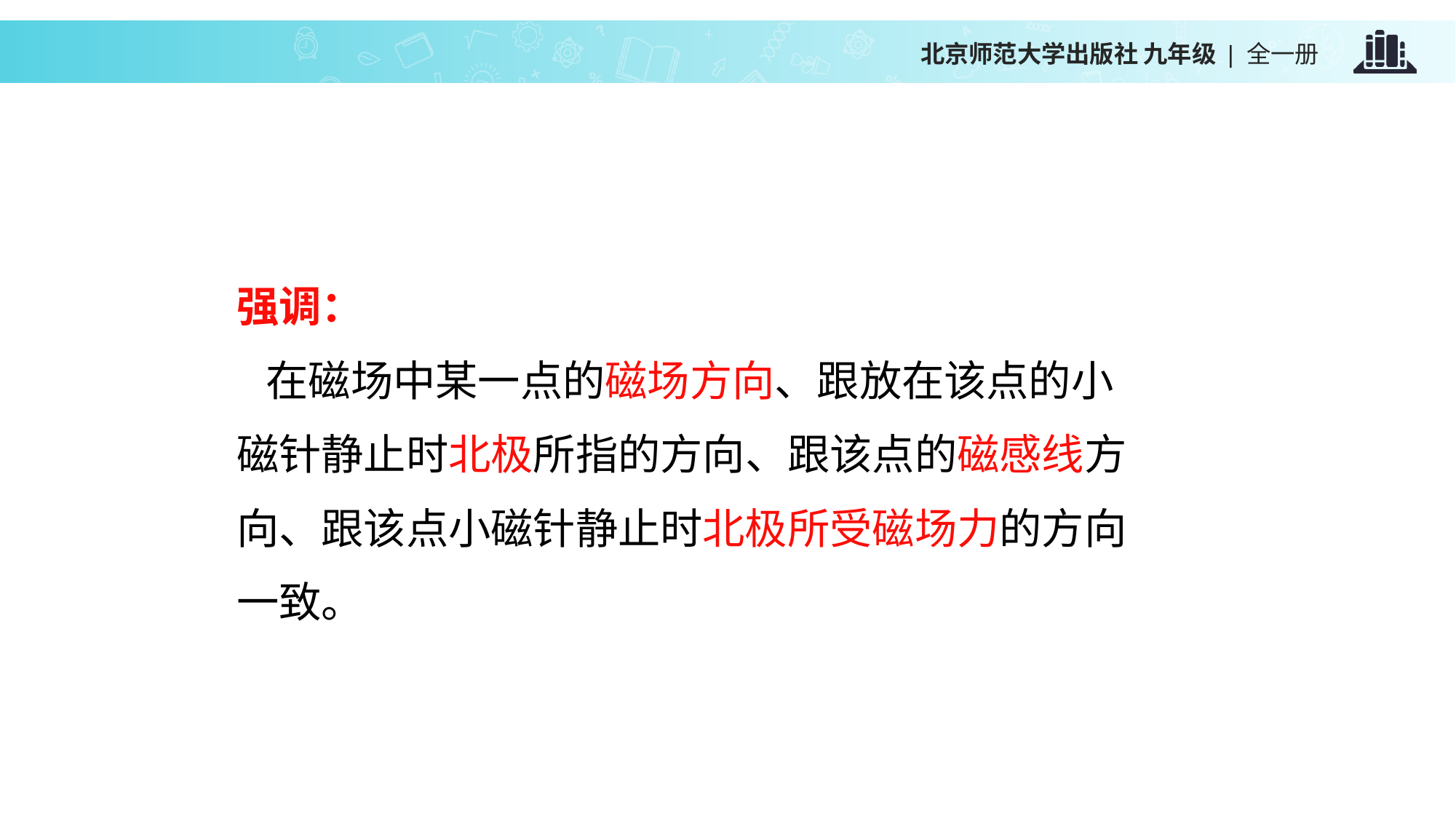

强调：
  在磁场中某一点的磁场方向、跟放在该点的小磁针静止时北极所指的方向、跟该点的磁感线方向、跟该点小磁针静止时北极所受磁场力的方向一致。